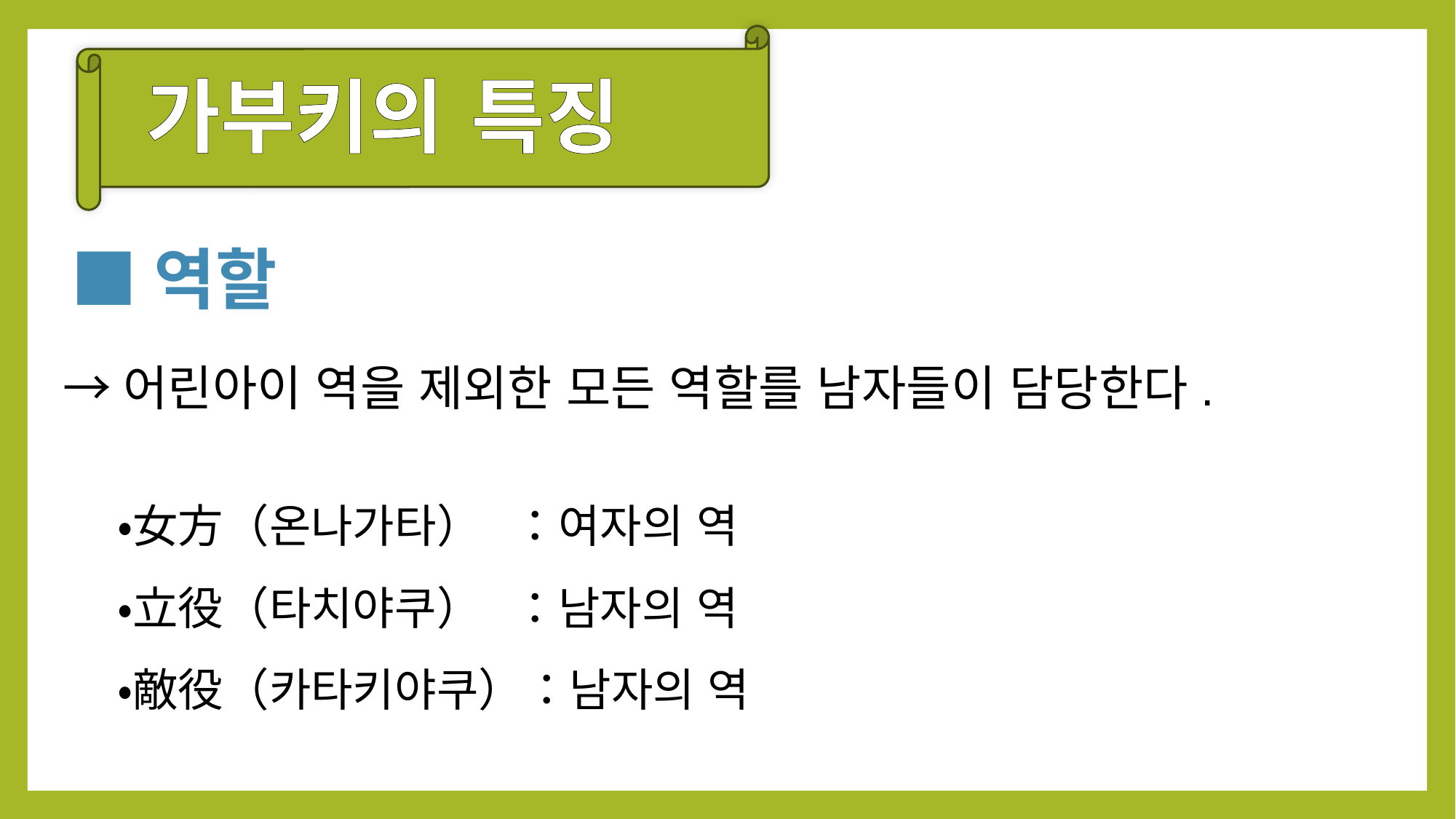

# 가부키의 특징
■역할

→어린아이 역을 제외한 모든 역할를 남자들이 담당한다.

・女方（온나가타）   ：여자의 역
・立役（타치야쿠）   ：남자의 역
・敵役（카타키야쿠）：남자의 역